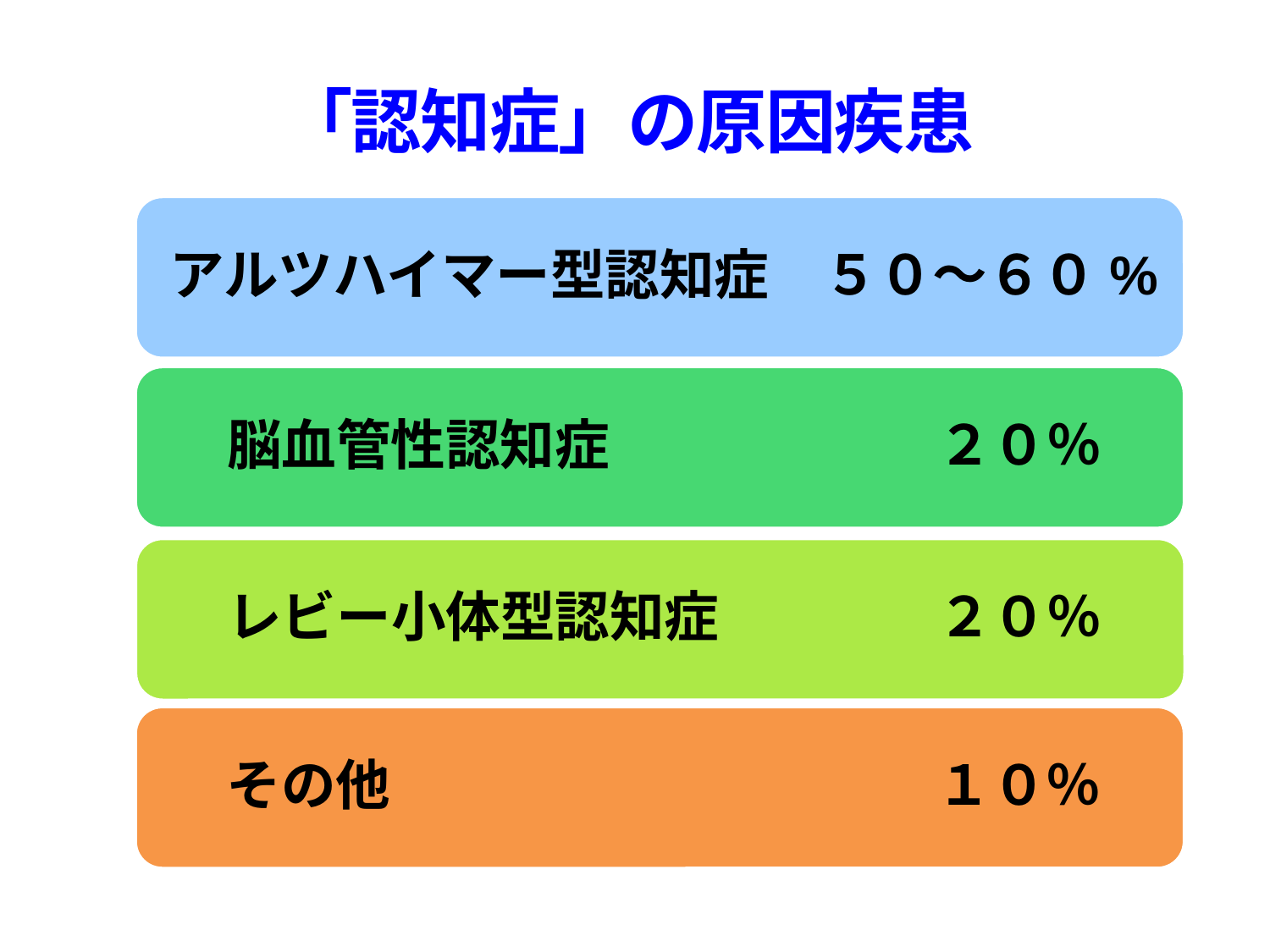

「認知症」の原因疾患
アルツハイマー型認知症　５０～６０%
脳血管性認知症　　　　　　２０％
レビー小体型認知症　　　　２０％
その他　　　　　　　　　　１０％